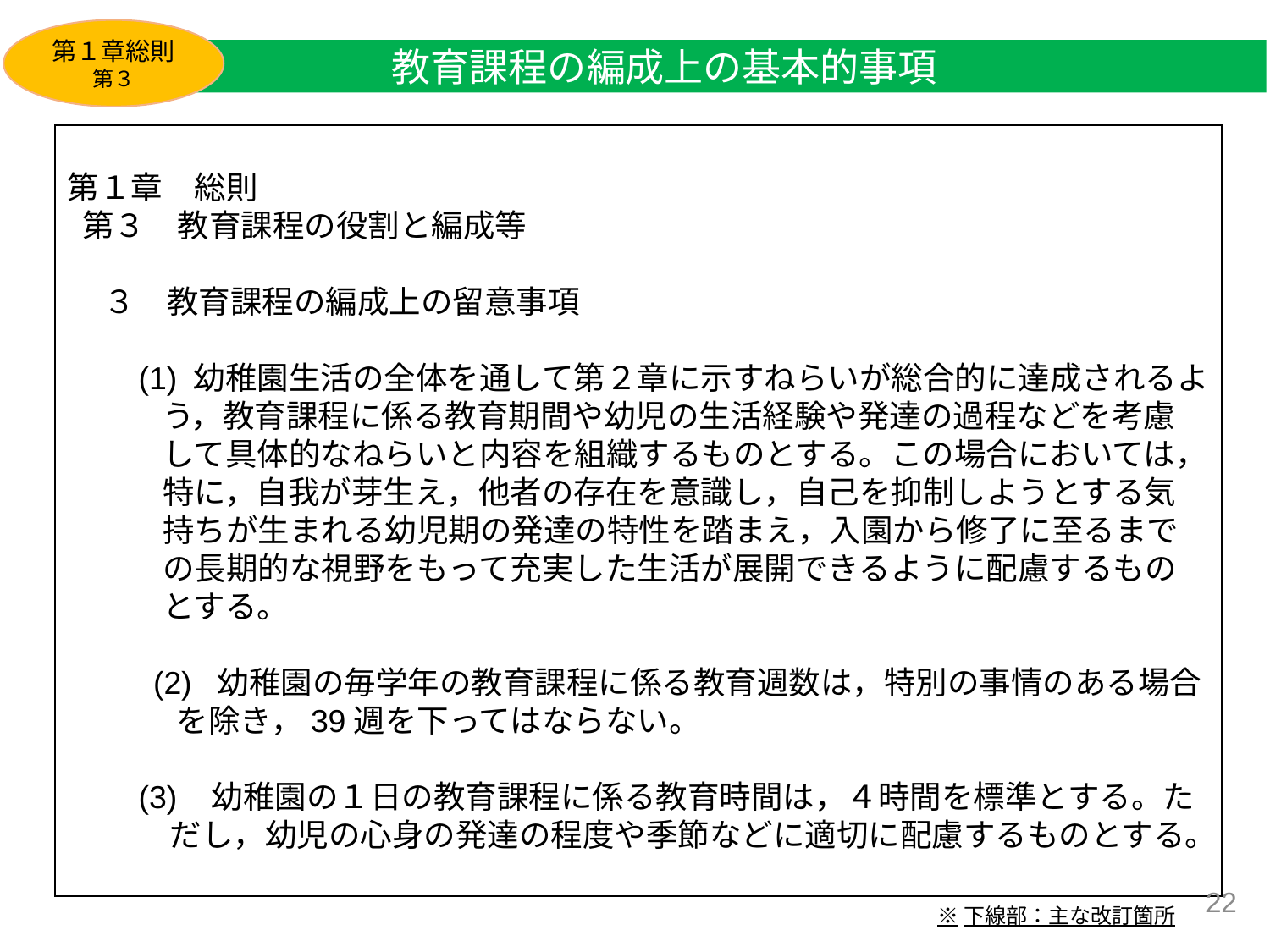

第１章総則
第３
教育課程の編成上の基本的事項
第１章　総則
 第３　教育課程の役割と編成等

    ３　教育課程の編成上の留意事項

　　(1) 幼稚園生活の全体を通して第２章に示すねらいが総合的に達成されるよ
　　　う，教育課程に係る教育期間や幼児の生活経験や発達の過程などを考慮
　　　して具体的なねらいと内容を組織するものとする。この場合においては，
　　　特に，自我が芽生え，他者の存在を意識し，自己を抑制しようとする気
　　　持ちが生まれる幼児期の発達の特性を踏まえ，入園から修了に至るまで
　　　の長期的な視野をもって充実した生活が展開できるように配慮するもの
　　　とする。

 　　(2)  幼稚園の毎学年の教育課程に係る教育週数は，特別の事情のある場合
　　　  を除き，39週を下ってはならない。

        (3)   幼稚園の１日の教育課程に係る教育時間は，４時間を標準とする。た
　　　 だし，幼児の心身の発達の程度や季節などに適切に配慮するものとする。
22
※下線部：主な改訂箇所